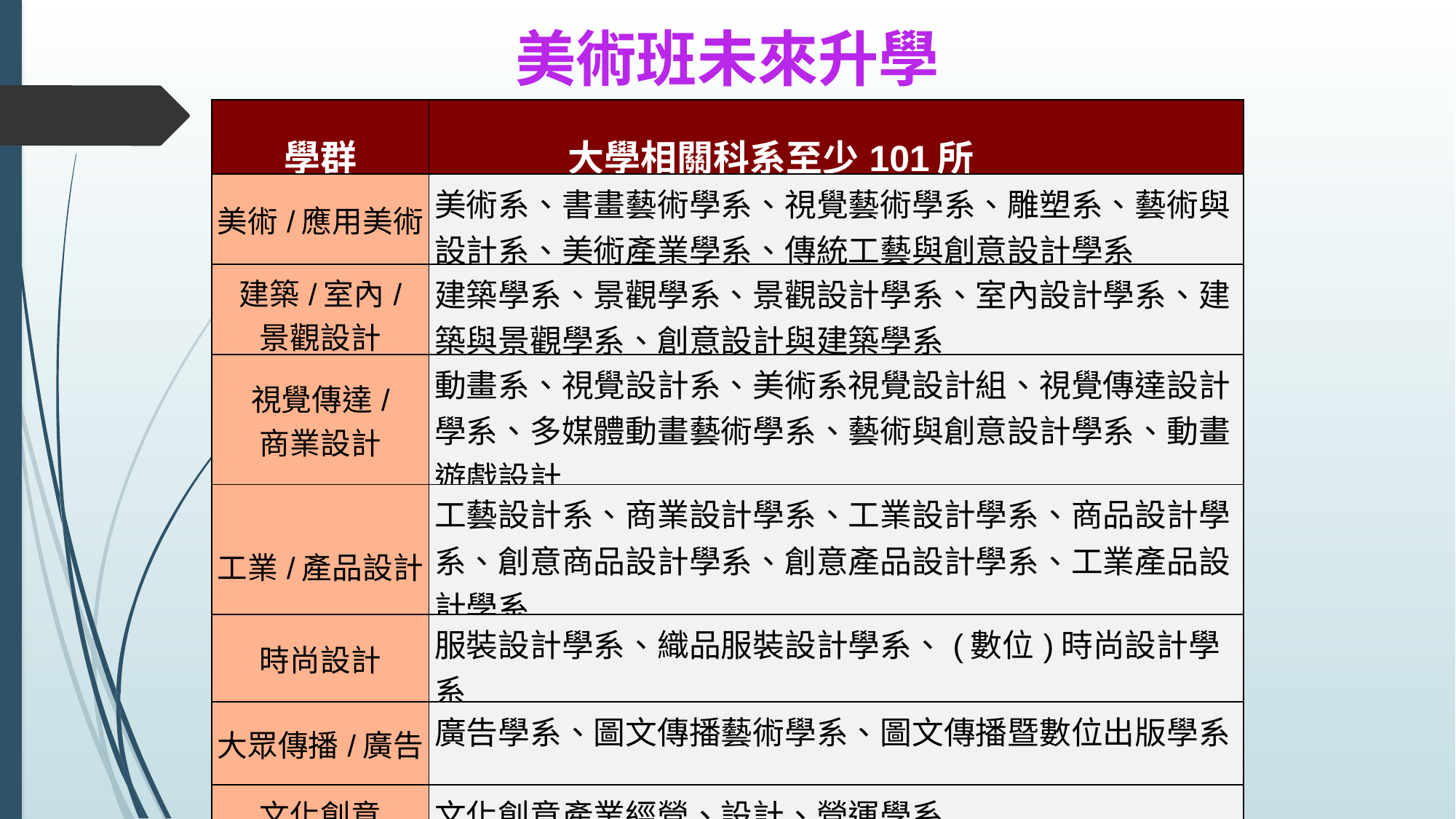

美術班未來升學
| 學群 | 大學相關科系至少101所 |
| --- | --- |
| 美術/應用美術 | 美術系、書畫藝術學系、視覺藝術學系、雕塑系、藝術與設計系、美術產業學系、傳統工藝與創意設計學系 |
| 建築/室內/ 景觀設計 | 建築學系、景觀學系、景觀設計學系、室內設計學系、建築與景觀學系、創意設計與建築學系 |
| 視覺傳達/ 商業設計 | 動畫系、視覺設計系、美術系視覺設計組、視覺傳達設計學系、多媒體動畫藝術學系、藝術與創意設計學系、動畫遊戲設計 |
| 工業/產品設計 | 工藝設計系、商業設計學系、工業設計學系、商品設計學系、創意商品設計學系、創意產品設計學系、工業產品設計學系 |
| 時尚設計 | 服裝設計學系、織品服裝設計學系、(數位)時尚設計學系 |
| 大眾傳播/廣告 | 廣告學系、圖文傳播藝術學系、圖文傳播暨數位出版學系 |
| 文化創意 | 文化創意產業經營、設計、營運學系 |